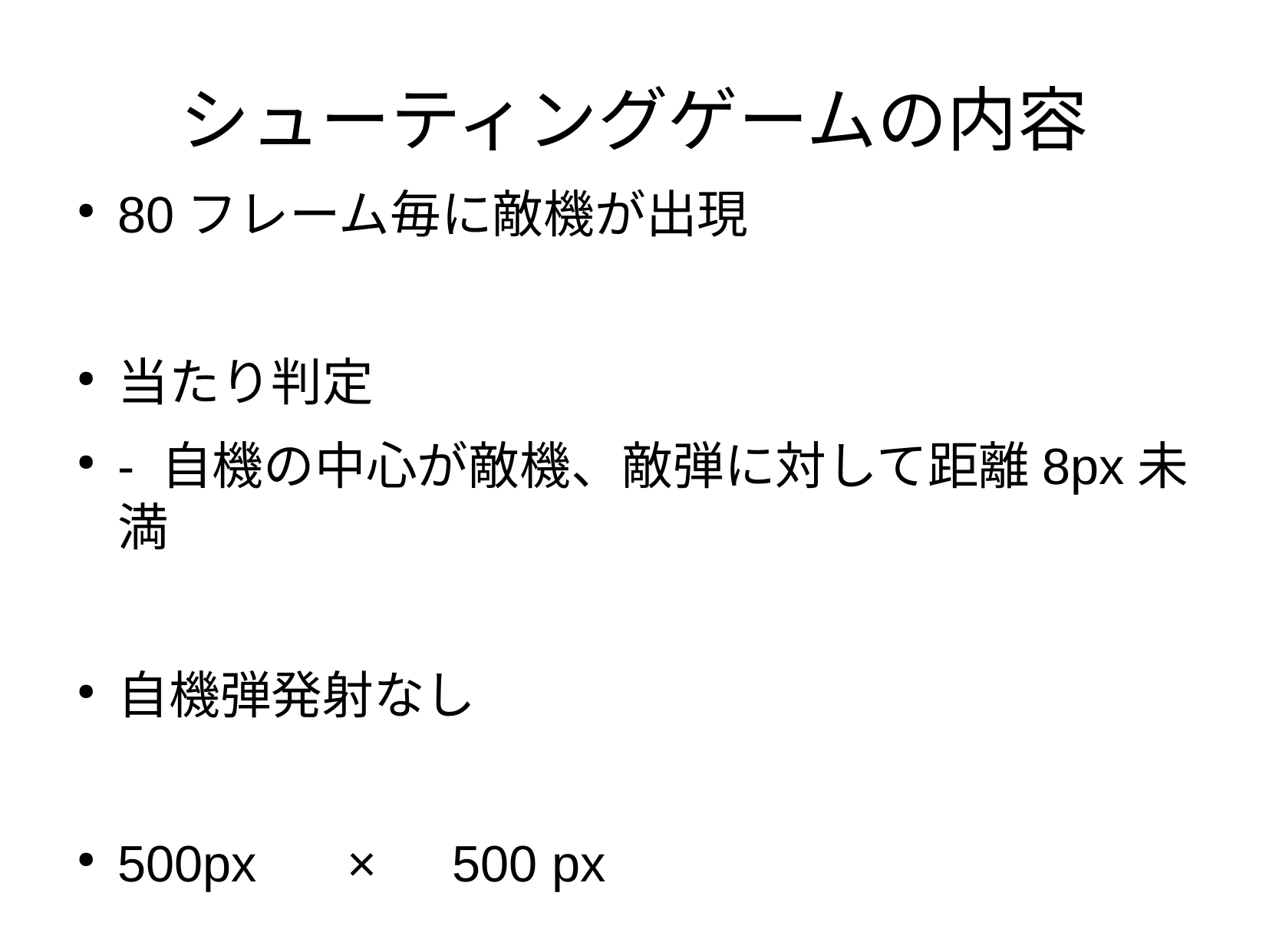

シューティングゲームの内容
80フレーム毎に敵機が出現

当たり判定
- 自機の中心が敵機、敵弾に対して距離8px未満

自機弾発射なし

500px 　×　500 px

固定画面シューティング